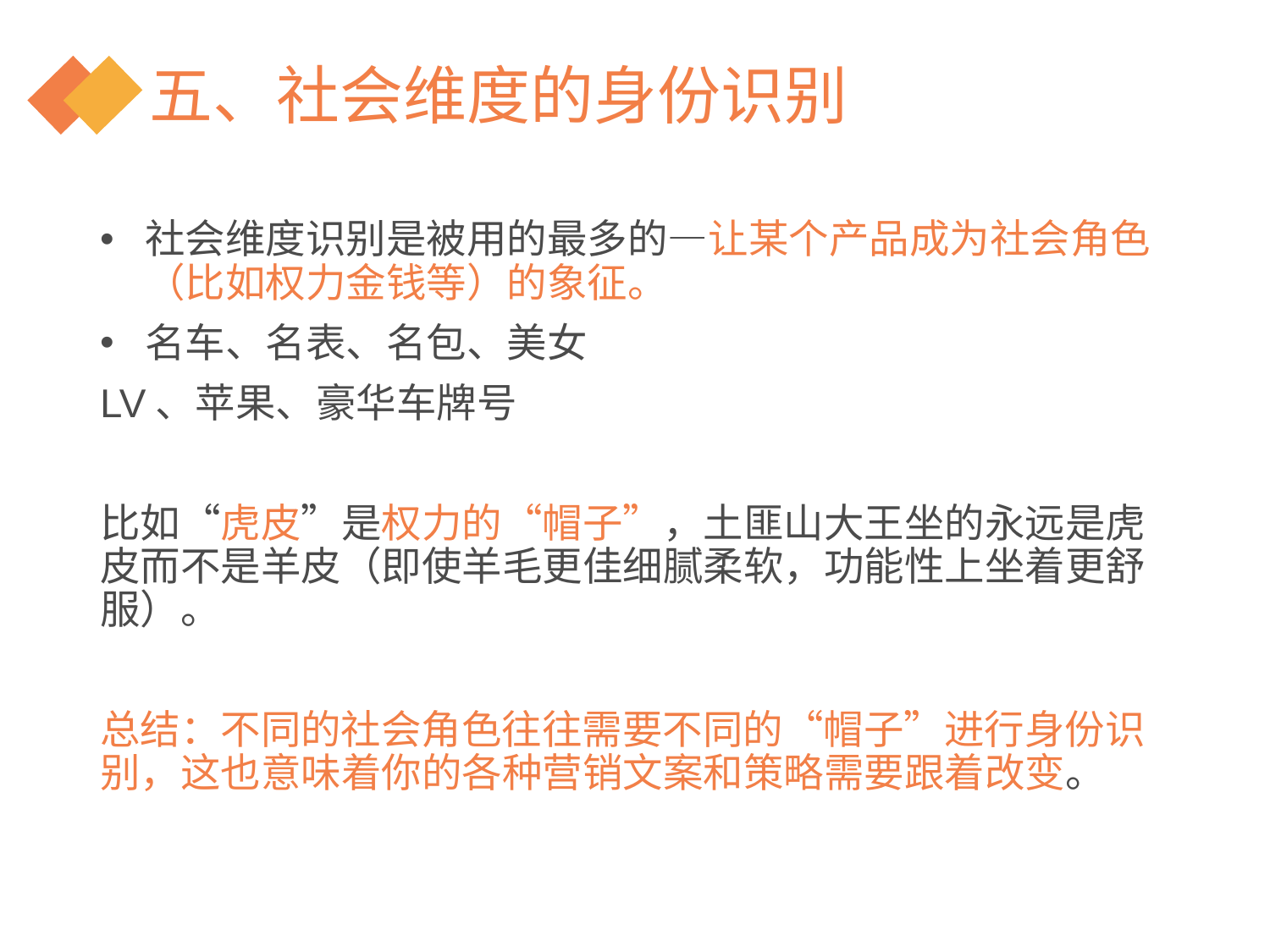

# 五、社会维度的身份识别
社会维度识别是被用的最多的—让某个产品成为社会角色（比如权力金钱等）的象征。
名车、名表、名包、美女
LV、苹果、豪华车牌号

比如“虎皮”是权力的“帽子”，土匪山大王坐的永远是虎皮而不是羊皮（即使羊毛更佳细腻柔软，功能性上坐着更舒服）。

总结：不同的社会角色往往需要不同的“帽子”进行身份识别，这也意味着你的各种营销文案和策略需要跟着改变。